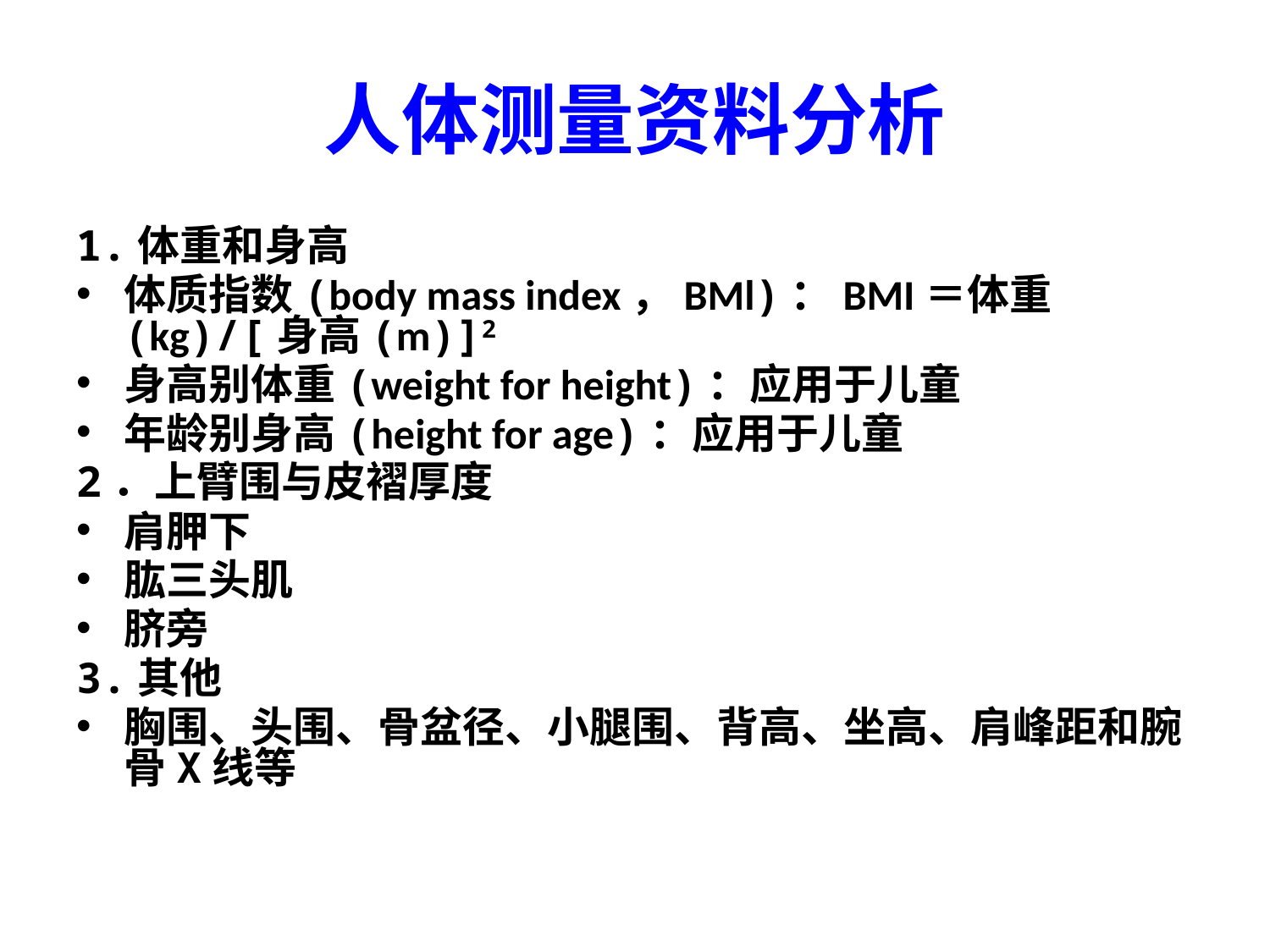

# 人体测量资料分析
1.体重和身高
体质指数(body mass index，BMl)：BMI＝体重(kg)/[身高(m)]2
身高别体重(weight for height)：应用于儿童
年龄别身高(height for age)：应用于儿童
2．上臂围与皮褶厚度
肩胛下
肱三头肌
脐旁
3.其他
胸围、头围、骨盆径、小腿围、背高、坐高、肩峰距和腕骨X线等